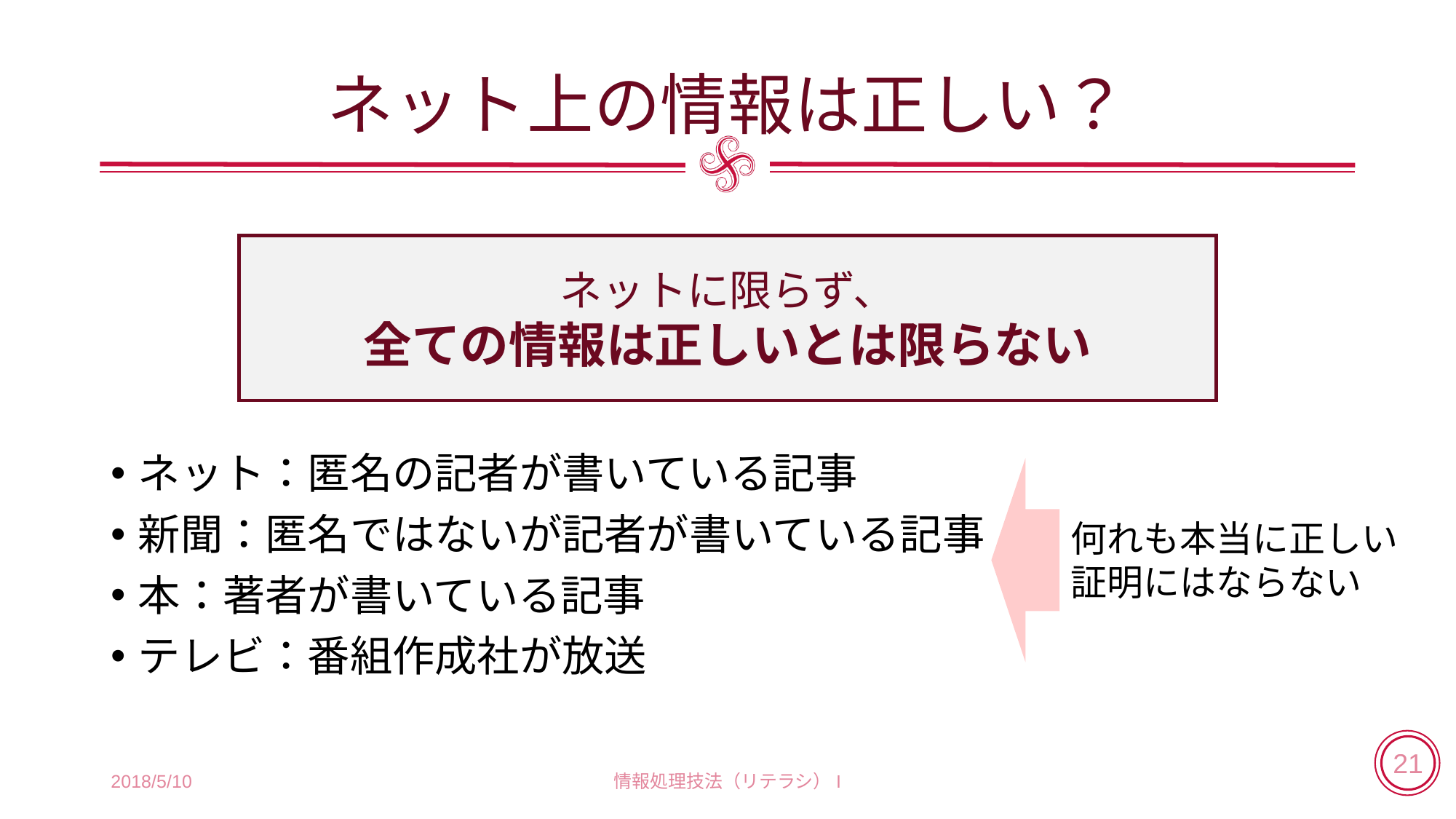

# ネット上の情報は正しい？
ネットに限らず、
全ての情報は正しいとは限らない
ネット：匿名の記者が書いている記事
新聞：匿名ではないが記者が書いている記事
本：著者が書いている記事
テレビ：番組作成社が放送

何れも本当に正しい
証明にはならない
2018/5/10
情報処理技法（リテラシ）I